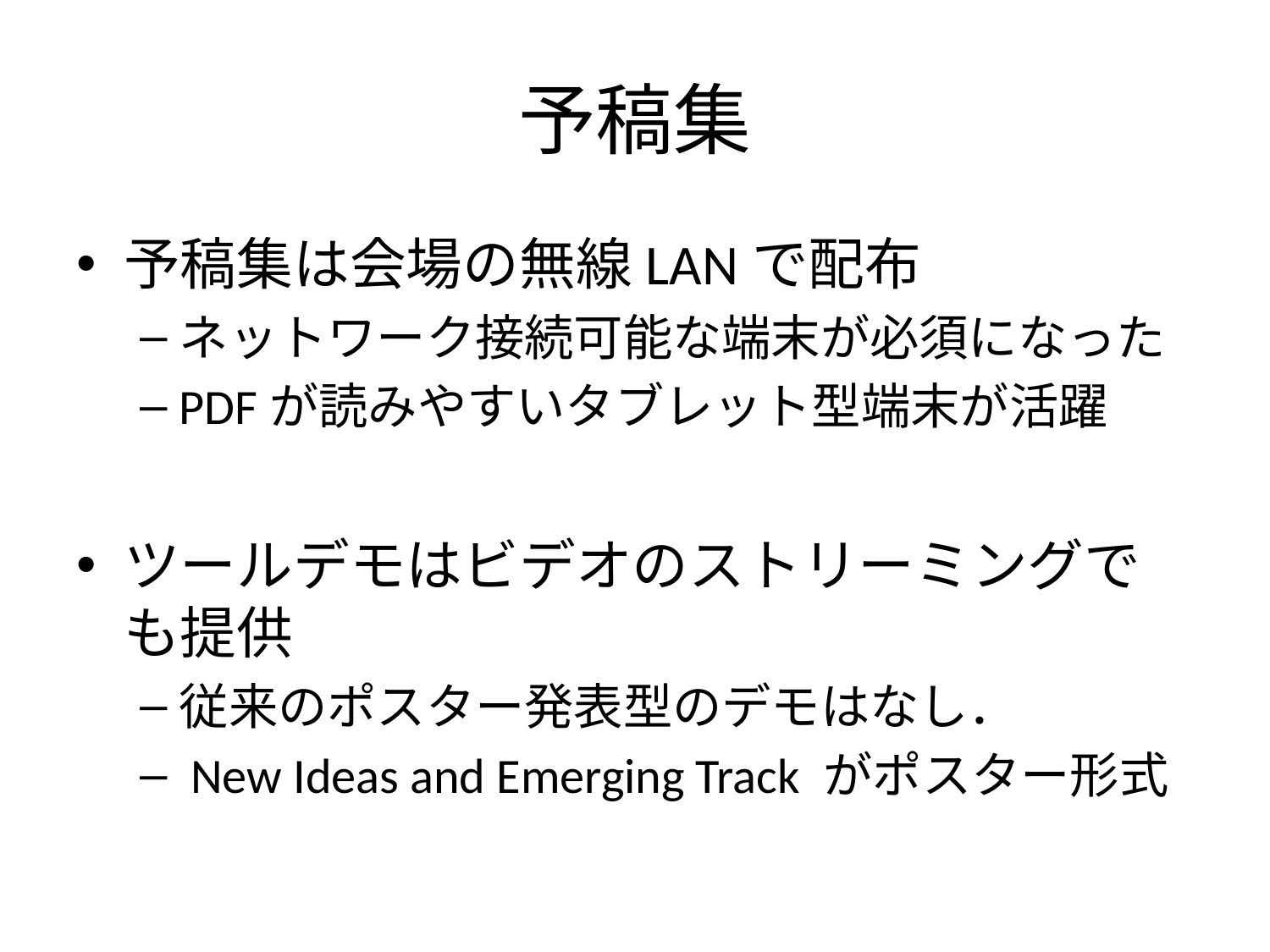

# 予稿集
予稿集は会場の無線LANで配布
ネットワーク接続可能な端末が必須になった
PDFが読みやすいタブレット型端末が活躍

ツールデモはビデオのストリーミングでも提供
従来のポスター発表型のデモはなし．
 New Ideas and Emerging Track がポスター形式